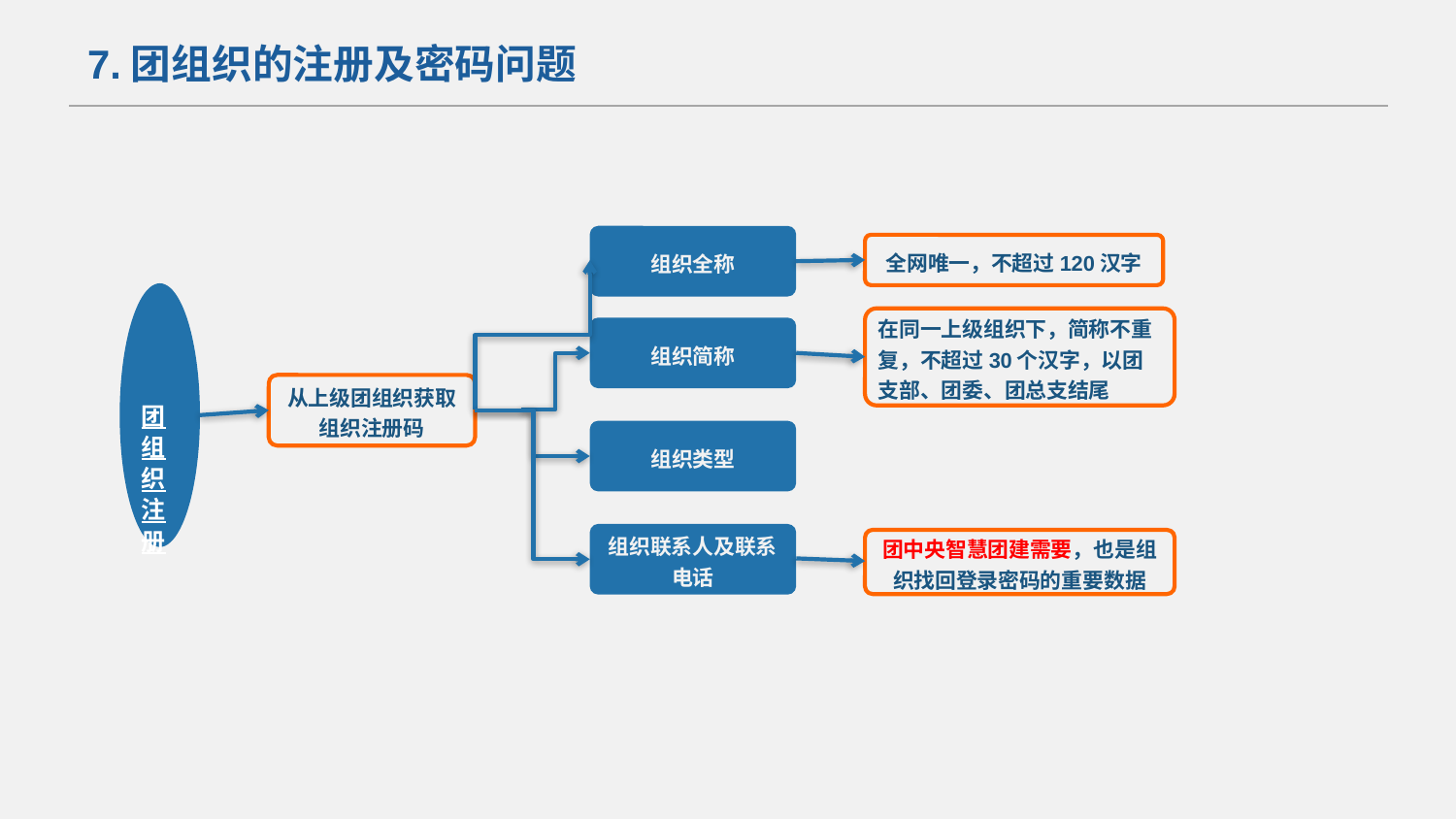

7.团组织的注册及密码问题
组织全称
全网唯一，不超过120汉字
团组织注册
在同一上级组织下，简称不重复，不超过30个汉字，以团支部、团委、团总支结尾
组织简称
从上级团组织获取组织注册码
组织类型
组织联系人及联系电话
团中央智慧团建需要，也是组织找回登录密码的重要数据